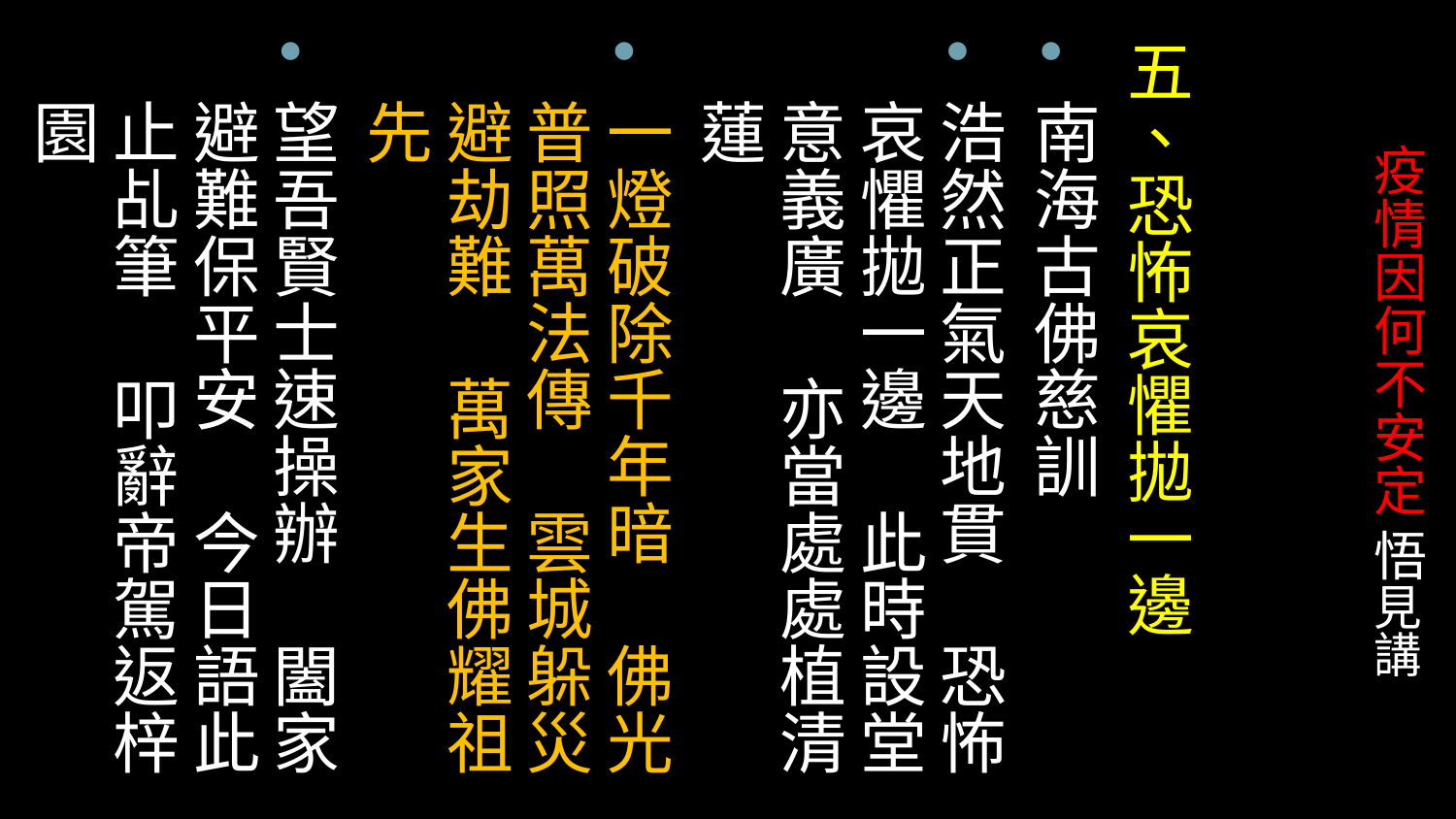

五、恐怖哀懼拋一邊
南海古佛慈訓
浩然正氣天地貫     恐怖哀懼拋一邊     此時設堂意義廣     亦當處處植清蓮
一燈破除千年暗     佛光普照萬法傳     雲城躲災避劫難     萬家生佛耀祖先
望吾賢士速操辦     闔家避難保平安     今日語此止乩筆     叩辭帝駕返梓園
# 疫情因何不安定 悟見講